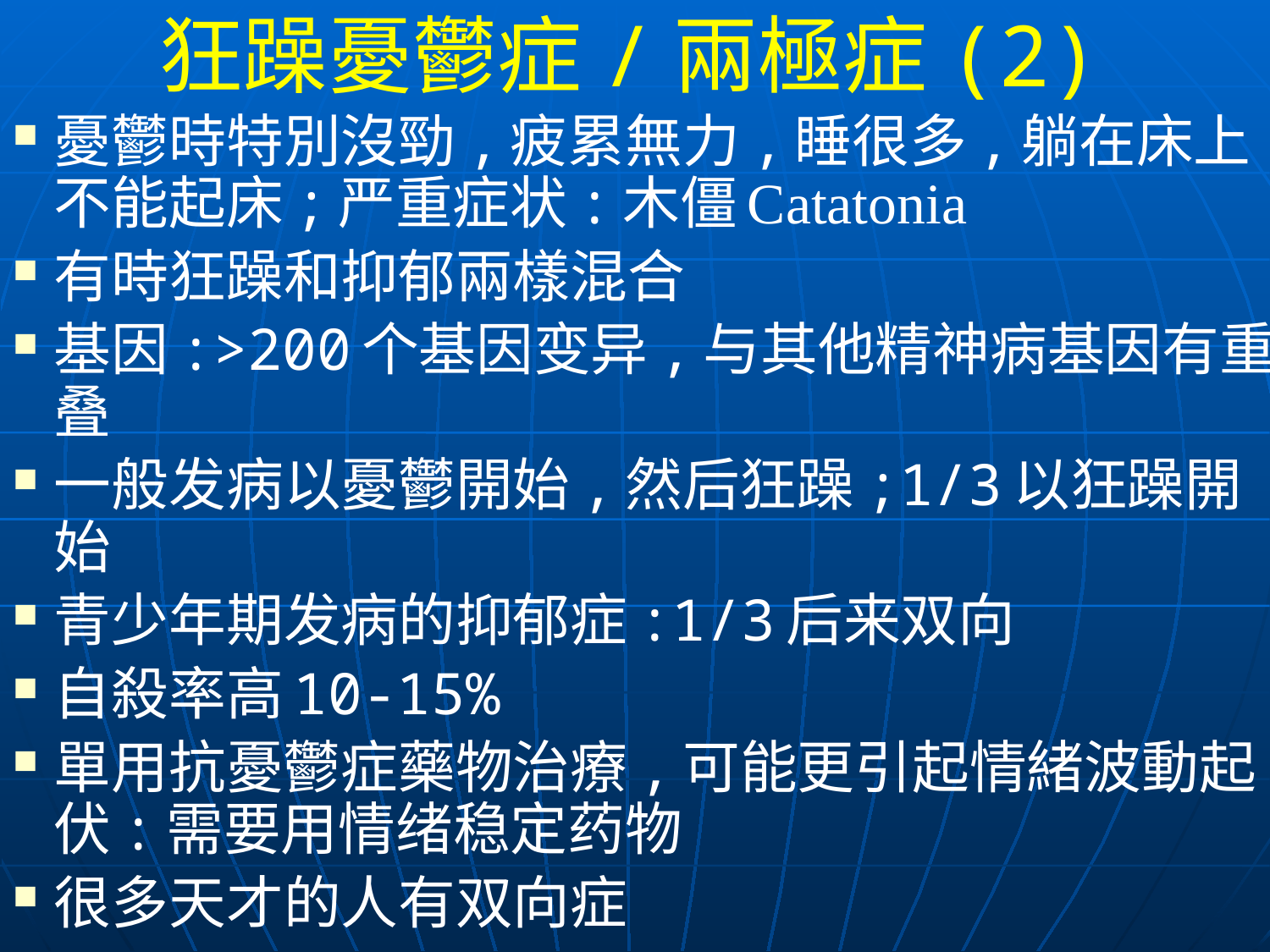

# 狂躁憂鬱症/兩極症(2)
憂鬱時特別沒勁,疲累無力,睡很多,躺在床上不能起床;严重症状:木僵Catatonia
有時狂躁和抑郁兩樣混合
基因:>200个基因变异,与其他精神病基因有重叠
一般发病以憂鬱開始,然后狂躁;1/3以狂躁開始
青少年期发病的抑郁症:1/3后来双向
自殺率高10-15%
單用抗憂鬱症藥物治療,可能更引起情緒波動起伏:需要用情绪稳定药物
很多天才的人有双向症